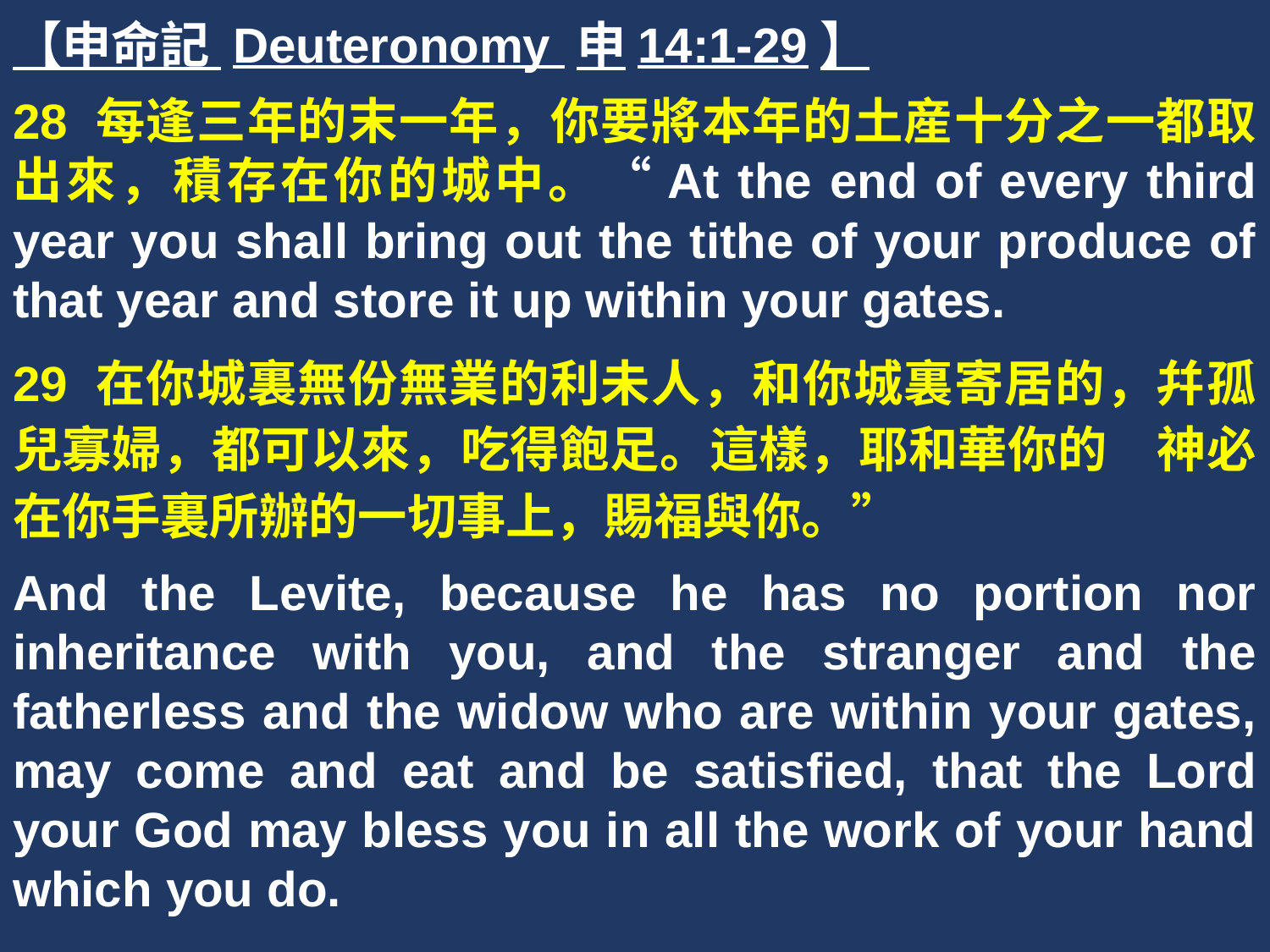

【申命記 Deuteronomy 申14:1-29】
28 每逢三年的末一年，你要將本年的土産十分之一都取出來，積存在你的城中。“At the end of every third year you shall bring out the tithe of your produce of that year and store it up within your gates.
29 在你城裏無份無業的利未人，和你城裏寄居的，幷孤兒寡婦，都可以來，吃得飽足。這樣，耶和華你的　神必在你手裏所辦的一切事上，賜福與你。”
And the Levite, because he has no portion nor inheritance with you, and the stranger and the fatherless and the widow who are within your gates, may come and eat and be satisfied, that the Lord your God may bless you in all the work of your hand which you do.